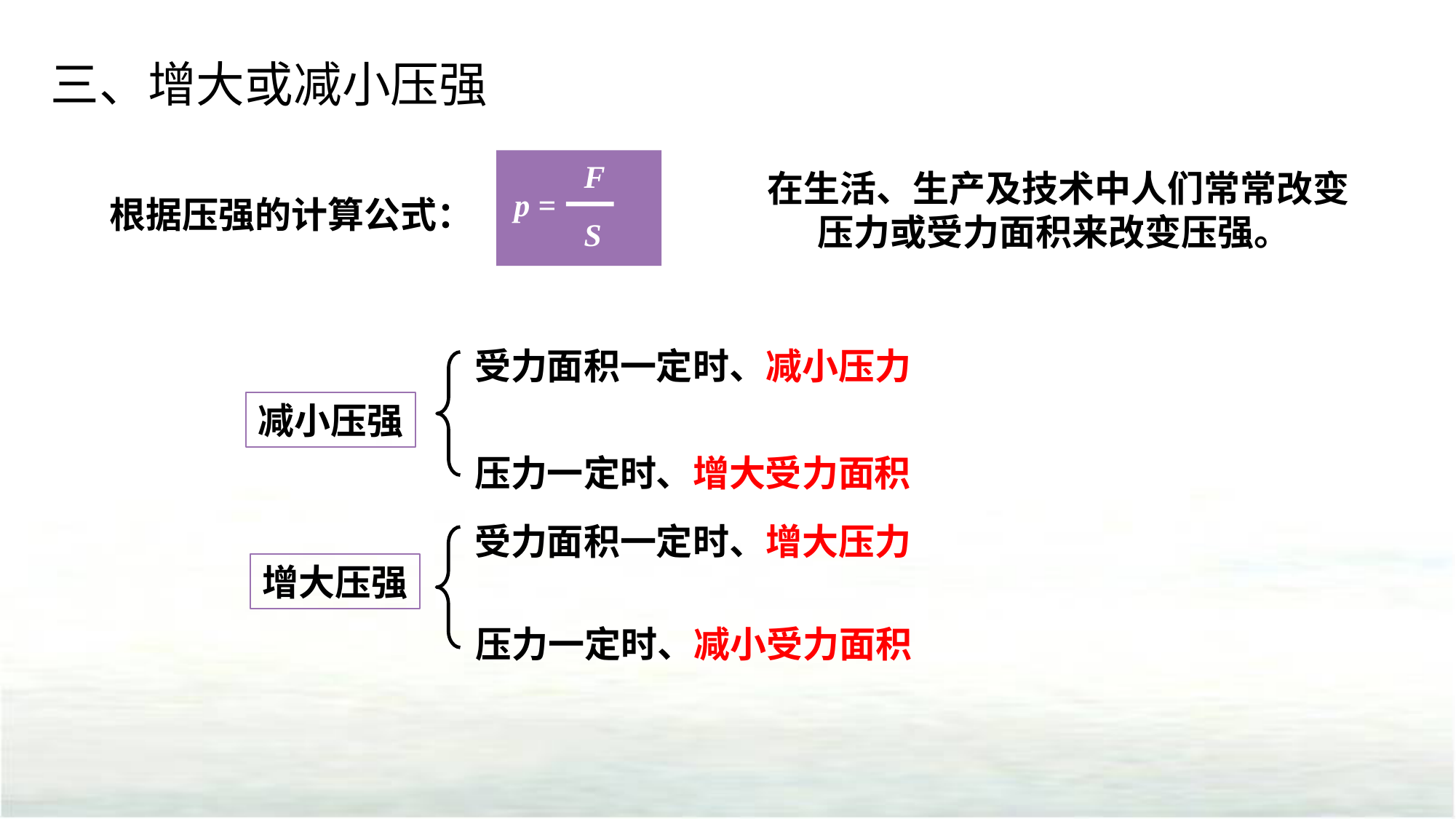

三、增大或减小压强

F
p =

S
在生活、生产及技术中人们常常改变压力或受力面积来改变压强。
根据压强的计算公式：
受力面积一定时、减小压力

减小压强
压力一定时、增大受力面积
受力面积一定时、增大压力

增大压强
压力一定时、减小受力面积